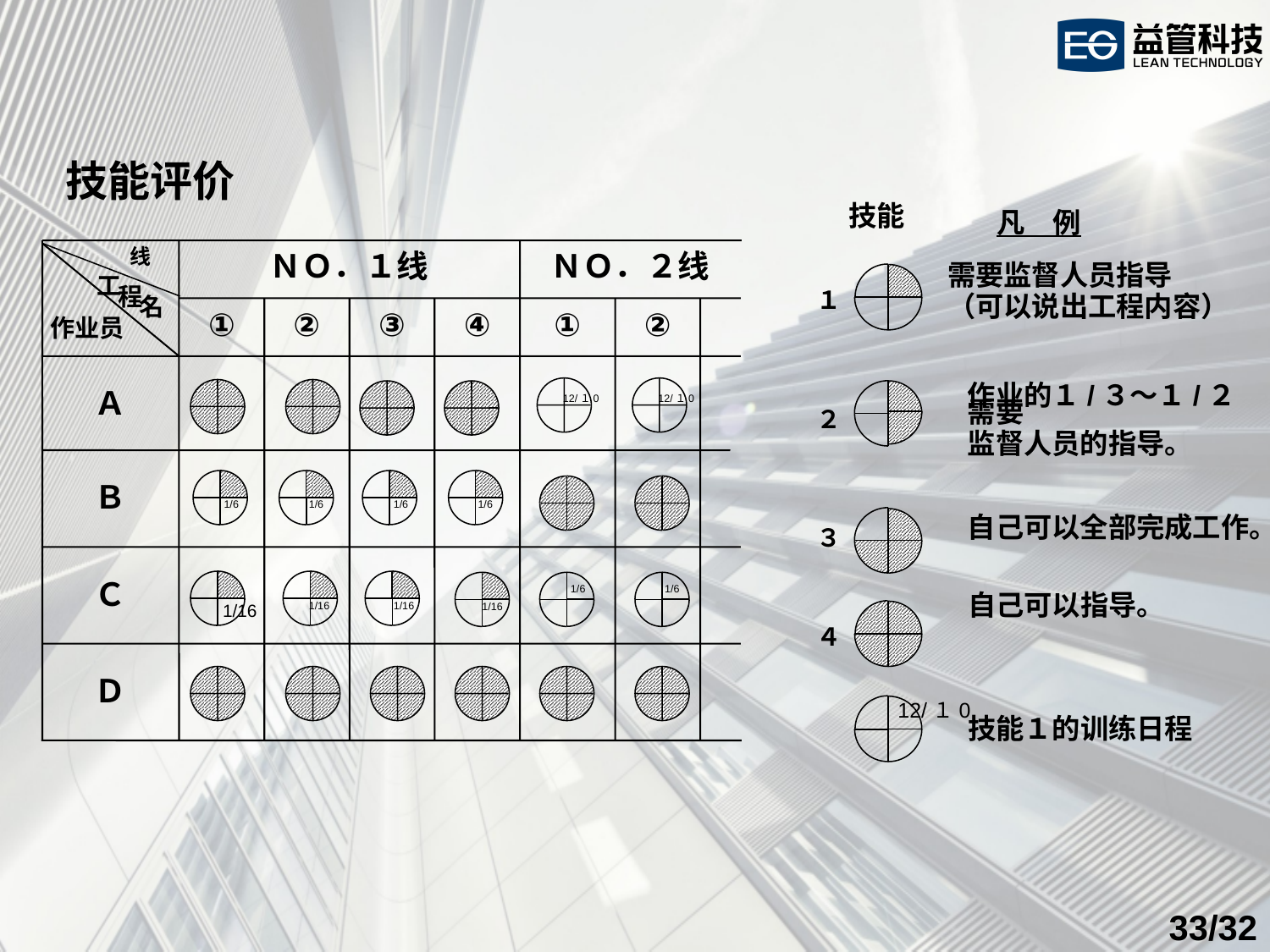

技能评价
技能
凡　例
线

ＮＯ．１线

ＮＯ．２线

工
程
名
①

②

③

④

①
②

作业员

Ａ

12/１0
12/１0

Ｂ

1/6
1/6
1/6
1/6

Ｃ

1/6
1/6
1/16
1/16
1/16
1/16

Ｄ

需要监督人员指导
（可以说出工程内容）

１

作业的１/３～１/２需要
监督人员的指导。

２

自己可以全部完成工作。
３
自己可以指导。

４

12/１0
技能１的训练日程
33/32